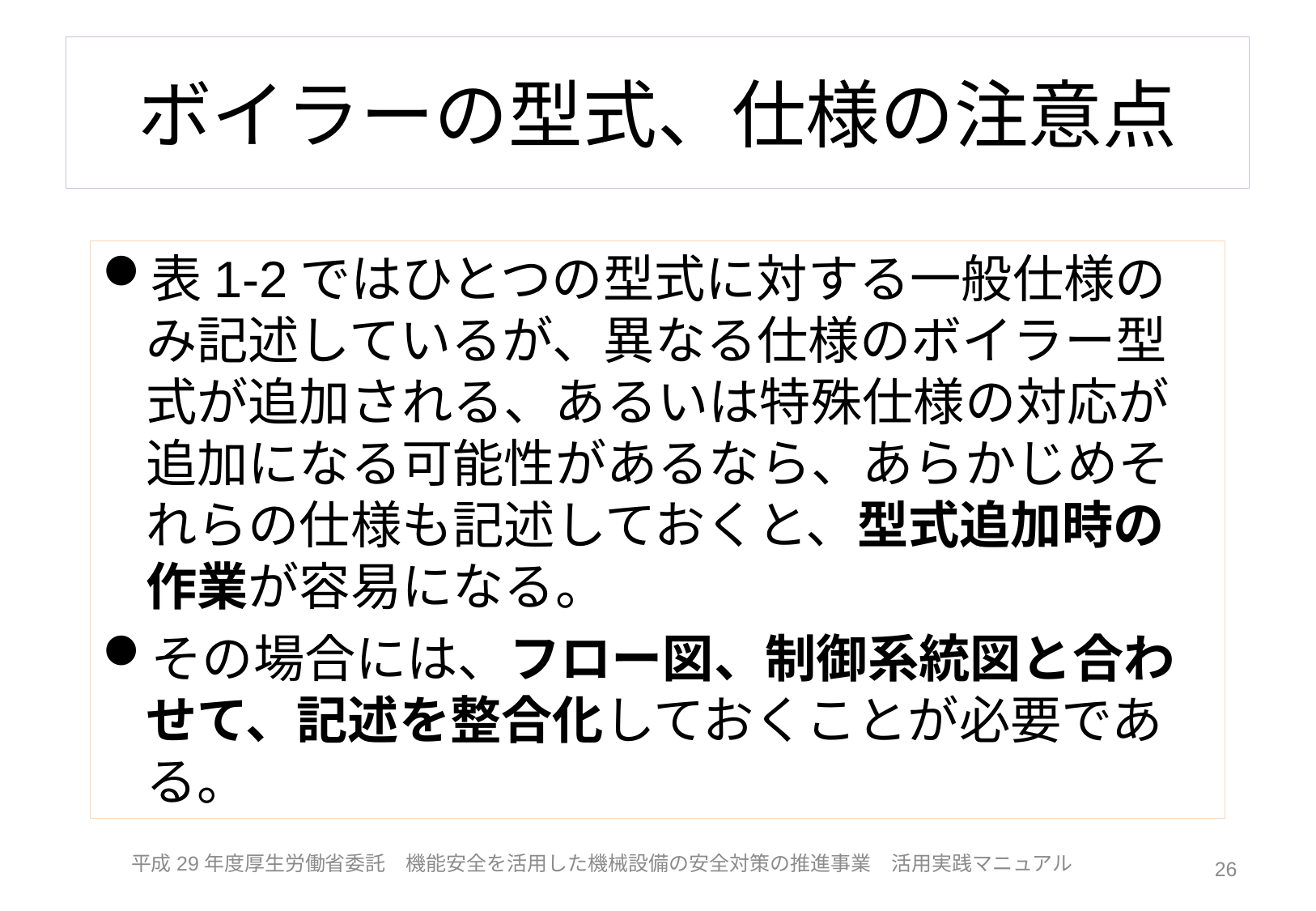

# ボイラーの型式、仕様の注意点
表1-2ではひとつの型式に対する一般仕様のみ記述しているが、異なる仕様のボイラー型式が追加される、あるいは特殊仕様の対応が追加になる可能性があるなら、あらかじめそれらの仕様も記述しておくと、型式追加時の作業が容易になる。
その場合には、フロー図、制御系統図と合わせて、記述を整合化しておくことが必要である。

26
平成29年度厚生労働省委託　機能安全を活用した機械設備の安全対策の推進事業　活用実践マニュアル